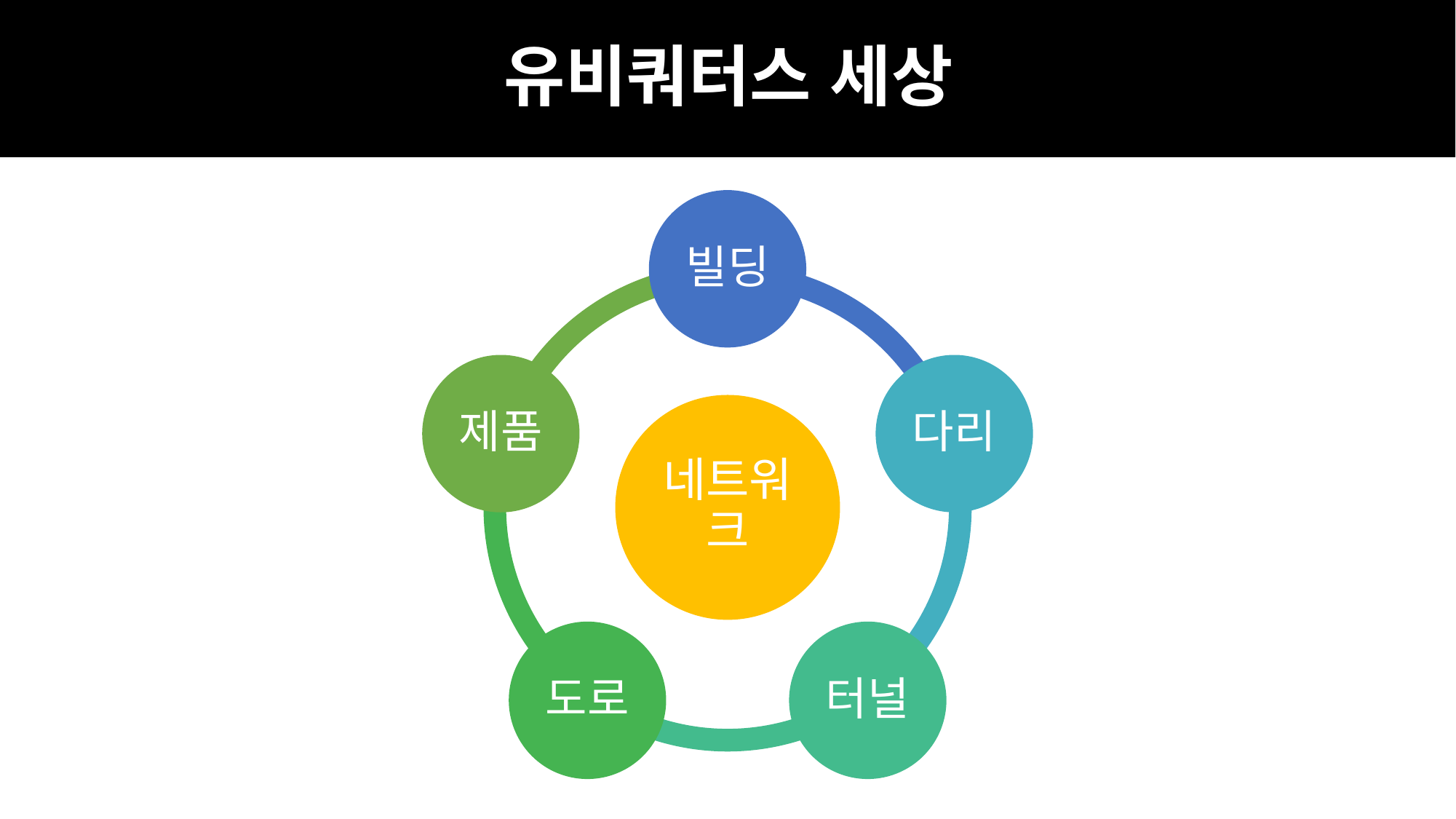

# 유비쿼터스 세상
네트워크
빌딩
다리
터널
도로
제품